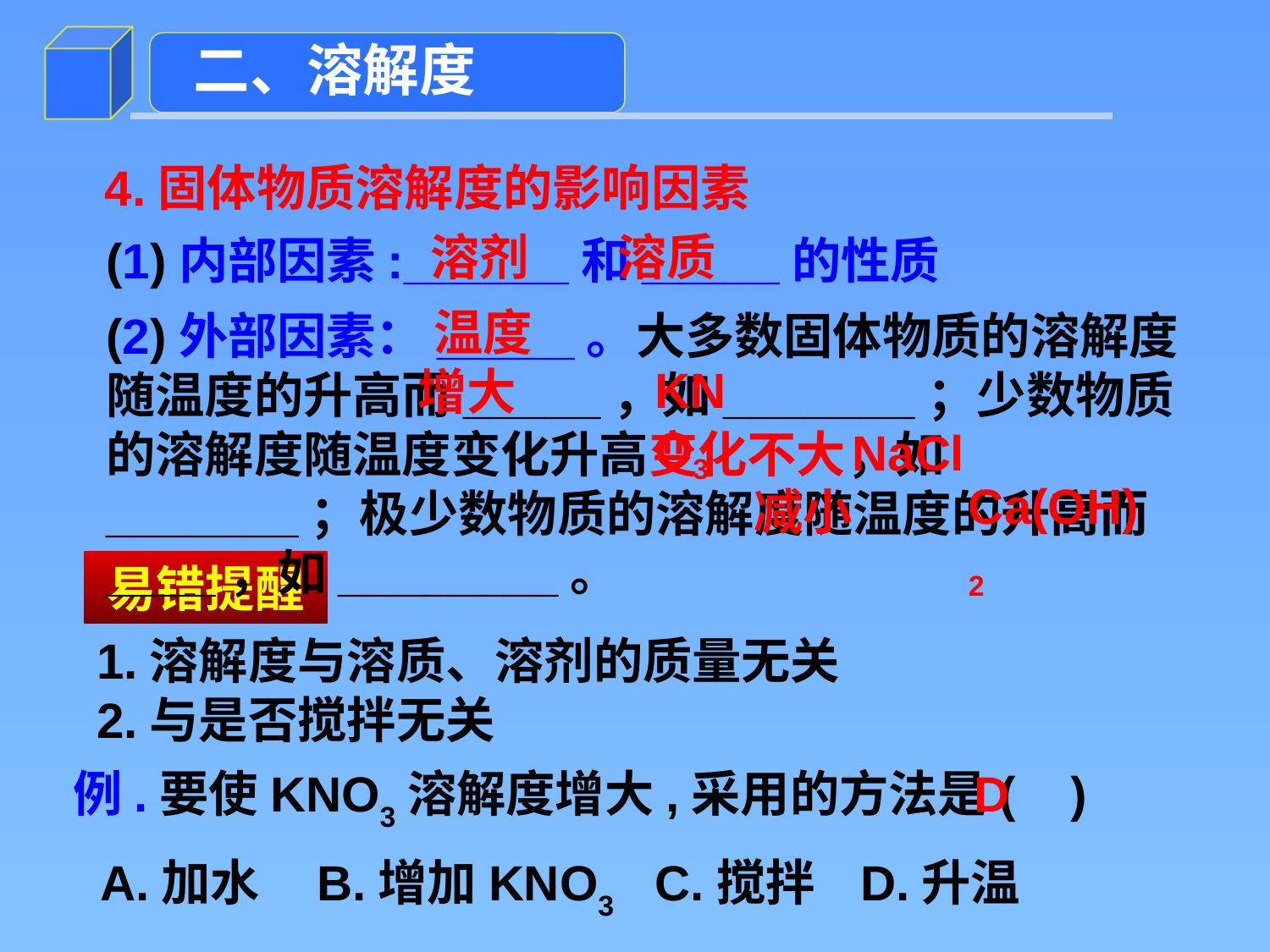

二、溶解度
4.固体物质溶解度的影响因素
溶剂
溶质
(1)内部因素:______和_____的性质
温度
(2)外部因素：_____。大多数固体物质的溶解度随温度的升高而_____，如_______；少数物质的溶解度随温度变化升高变化不大，如_______；极少数物质的溶解度随温度的升高而____，如________。
KNO3
增大
NaCl
Ca(OH)2
减小
易错提醒
1.溶解度与溶质、溶剂的质量无关
2.与是否搅拌无关
例.要使KNO3溶解度增大,采用的方法是(    )

  A.加水    B.增加KNO3   C.搅拌   D.升温
D